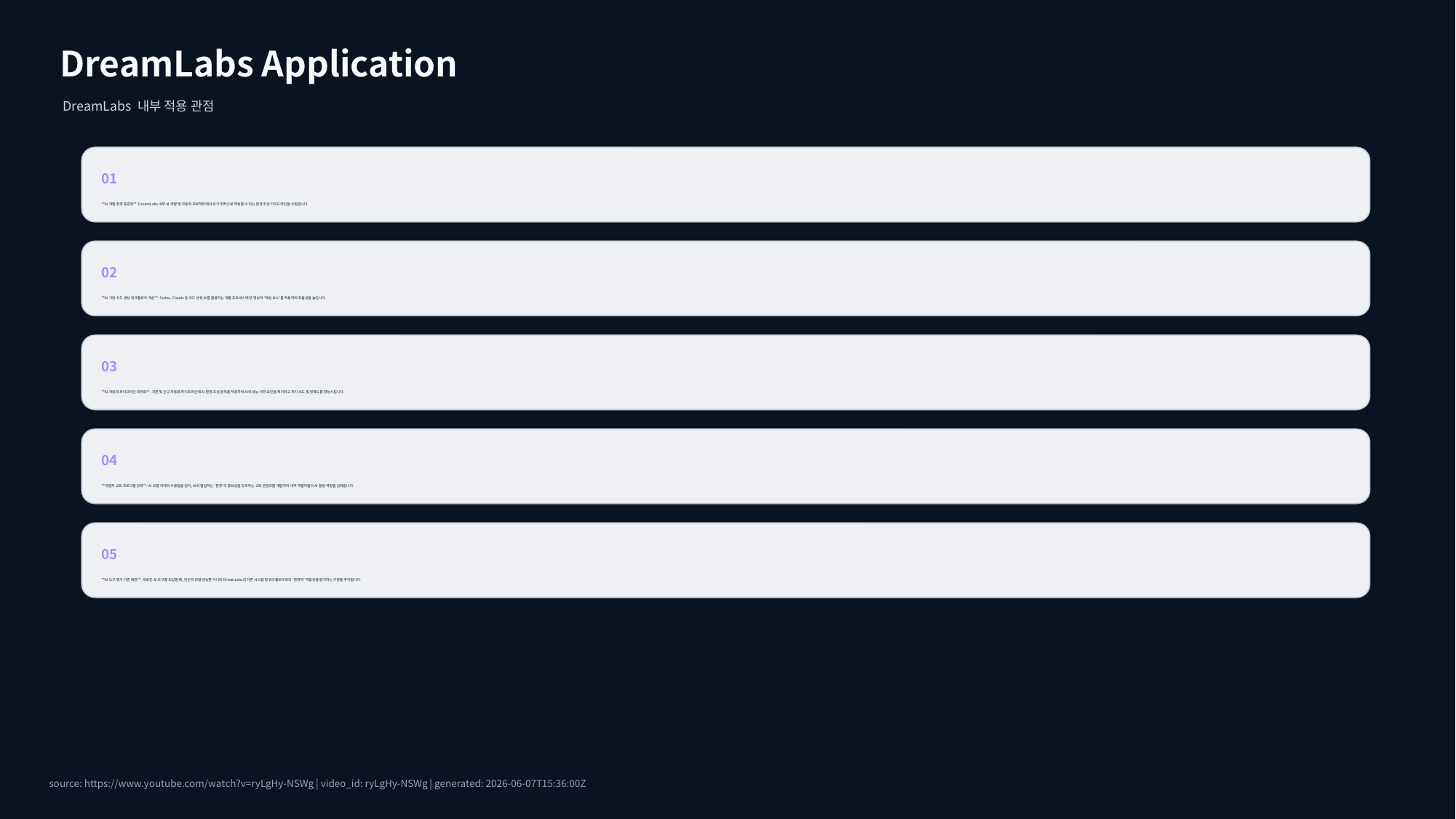

DreamLabs Application
DreamLabs 내부 적용 관점

01
**AI 개발 환경 표준화**: DreamLabs 내부 AI 개발 및 자동화 프로젝트에서 AI가 최적으로 작동할 수 있는 환경 조성 가이드라인을 수립합니다.

02
**AI 기반 코드 생성 워크플로우 개선**: Codex, Claude 등 코드 생성 AI를 활용하는 개발 프로세스에 본 영상의 '핵심 요소'를 적용하여 효율성을 높입니다.

03
**AI 자동화 파이프라인 최적화**: 기존 및 신규 자동화 파이프라인에 AI 환경 조성 원칙을 적용하여 AI의 성능 저하 요인을 제거하고 처리 속도 및 정확도를 향상시킵니다.

04
**개발자 교육 프로그램 강화**: AI 모델 자체의 사용법을 넘어, AI와 협업하는 '환경'의 중요성을 강조하는 교육 콘텐츠를 개발하여 내부 개발자들의 AI 활용 역량을 심화합니다.

05
**AI 도구 평가 기준 확장**: 새로운 AI 도구를 도입할 때, 단순히 모델 성능뿐 아니라 DreamLabs의 기존 시스템 및 워크플로우와의 '환경적' 적합성을 평가하는 기준을 추가합니다.
source: https://www.youtube.com/watch?v=ryLgHy-NSWg | video_id: ryLgHy-NSWg | generated: 2026-06-07T15:36:00Z